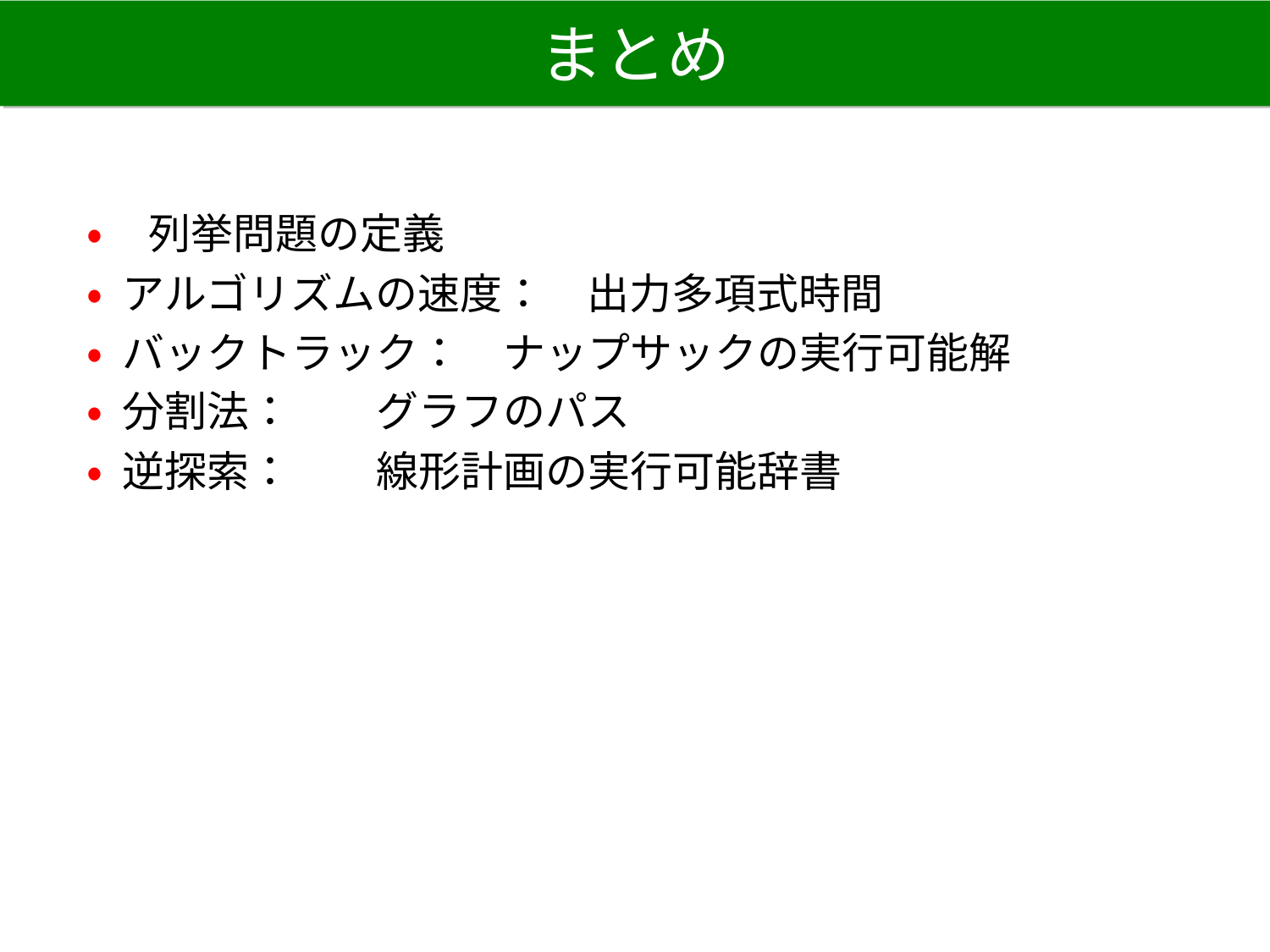

# まとめ
• 列挙問題の定義
• アルゴリズムの速度：　出力多項式時間
• バックトラック：　ナップサックの実行可能解
• 分割法：　　グラフのパス
• 逆探索：　　線形計画の実行可能辞書